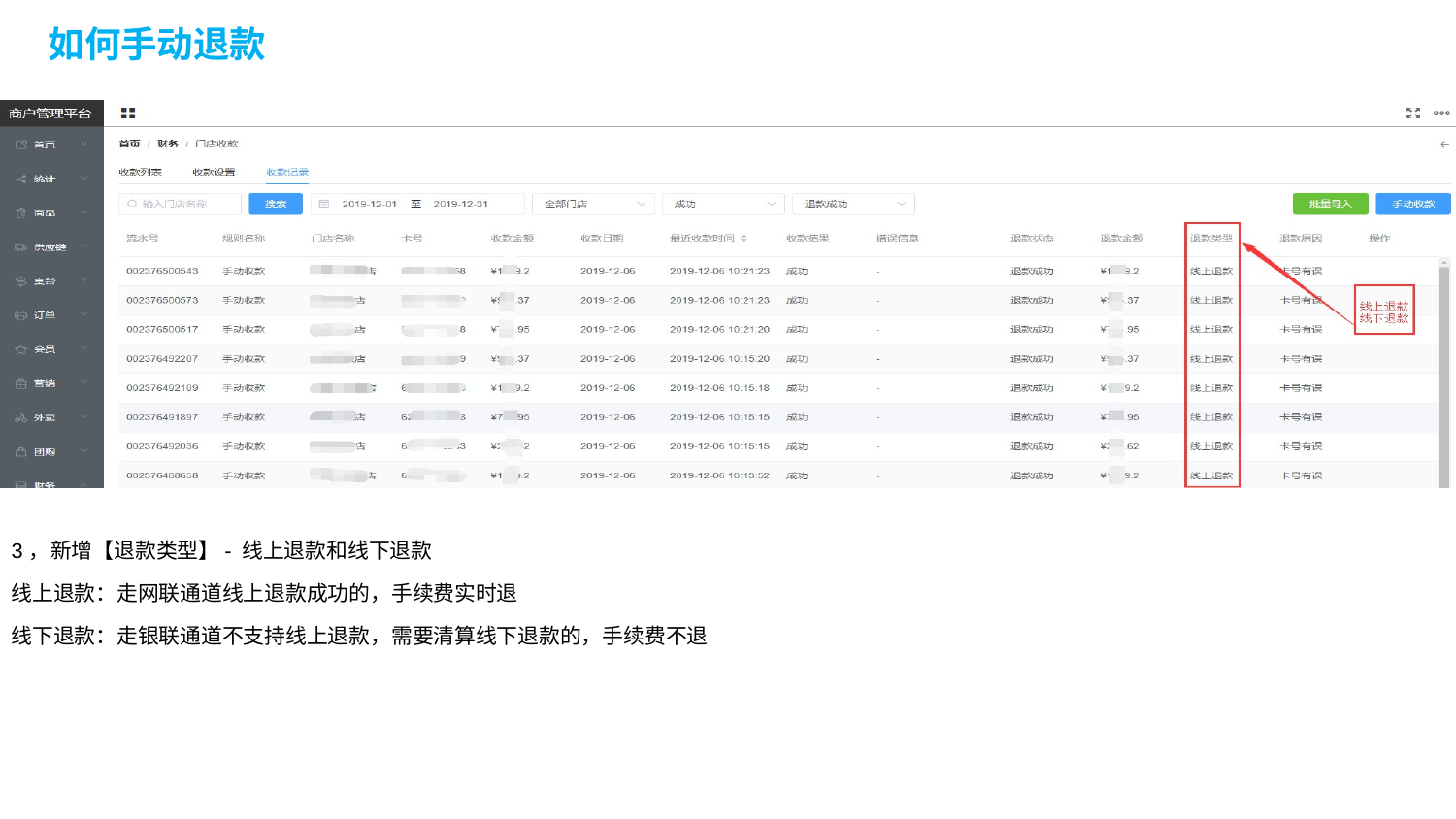

# 如何手动退款

3，新增【退款类型】-线上退款和线下退款
线上退款：走网联通道线上退款成功的，手续费实时退
线下退款：走银联通道不支持线上退款，需要清算线下退款的，手续费不退